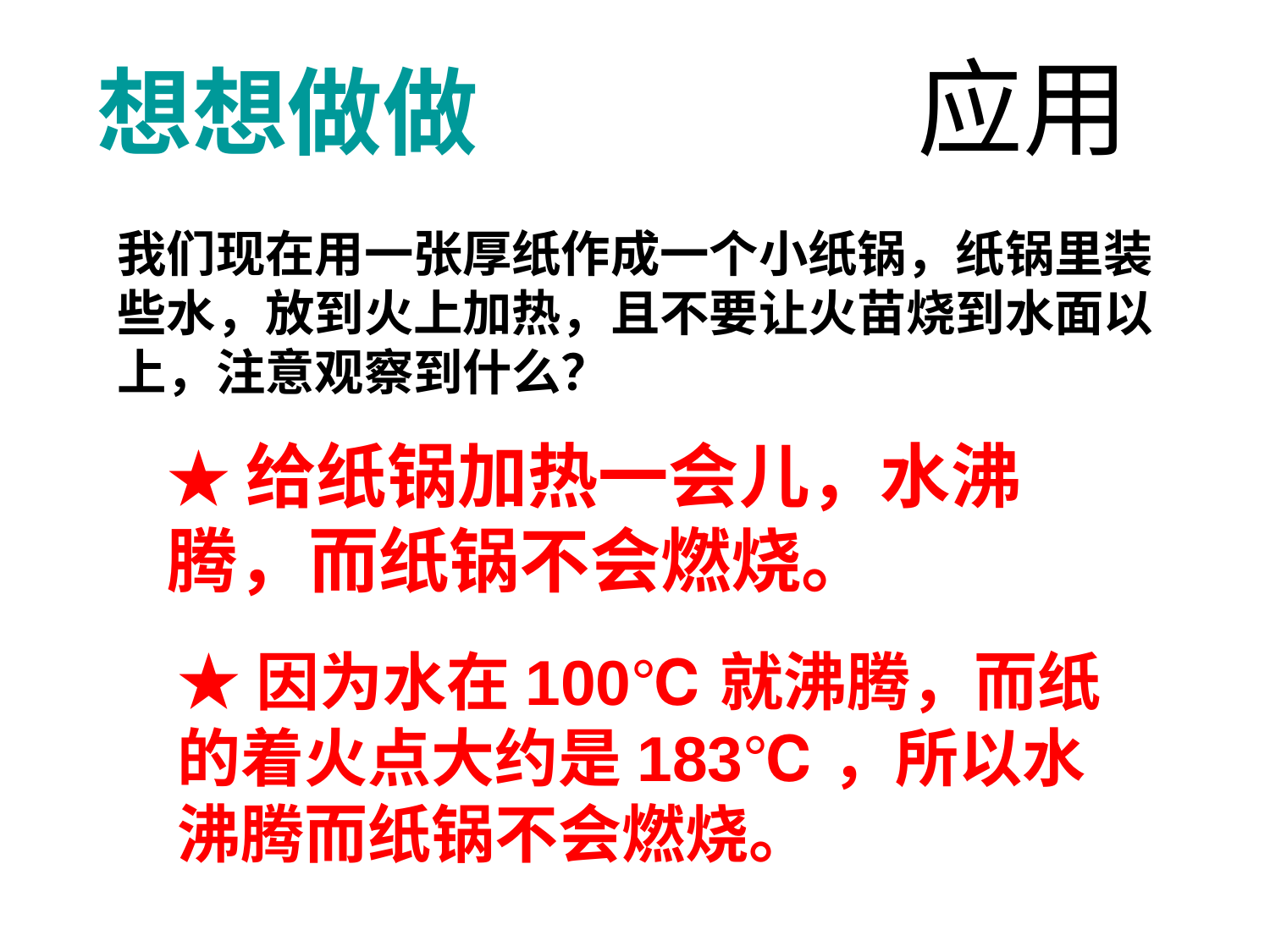

应用
想想做做
我们现在用一张厚纸作成一个小纸锅，纸锅里装些水，放到火上加热，且不要让火苗烧到水面以上，注意观察到什么？
★给纸锅加热一会儿，水沸腾，而纸锅不会燃烧。
★因为水在100℃就沸腾，而纸的着火点大约是183℃，所以水沸腾而纸锅不会燃烧。